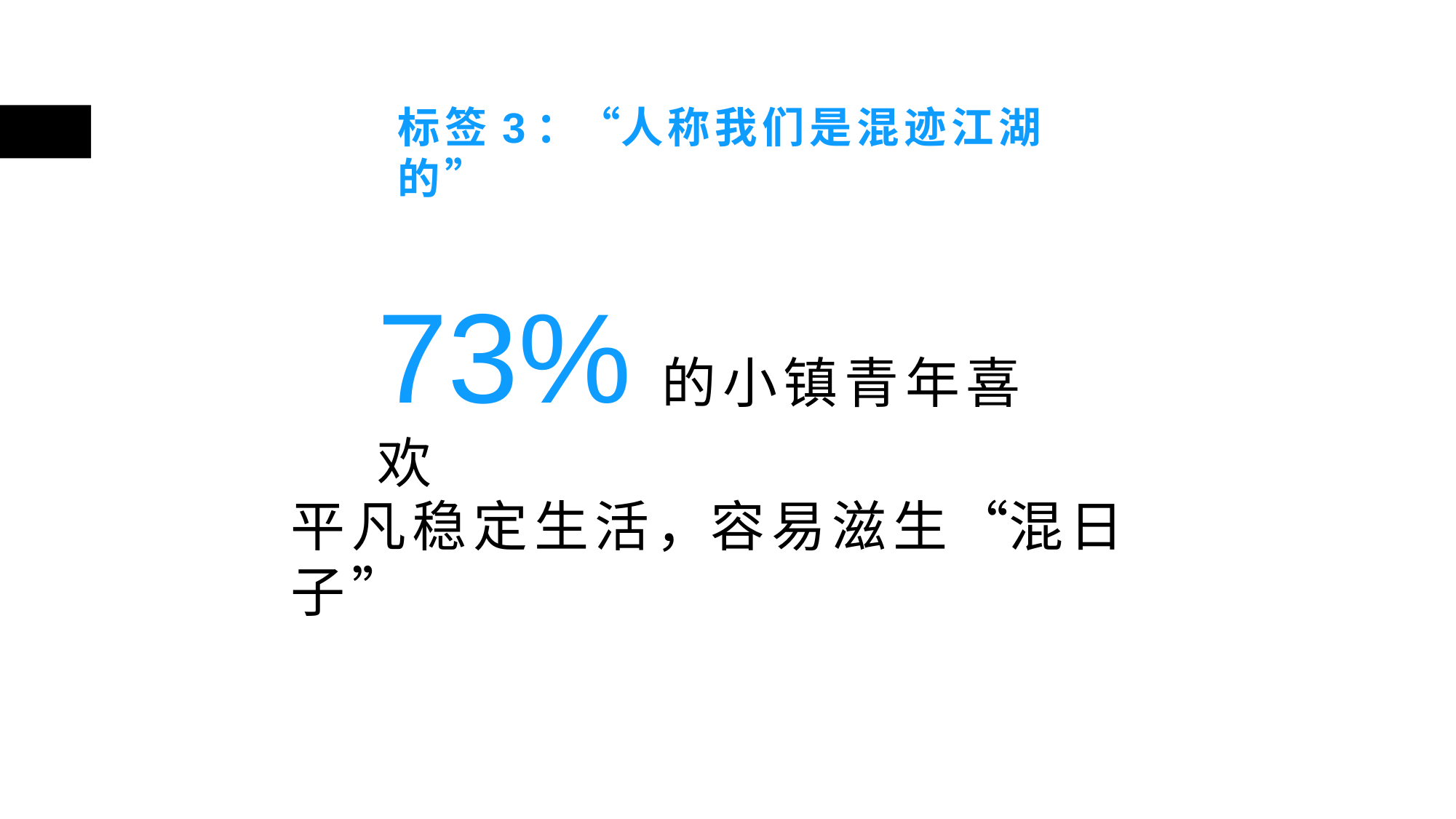

标签3：“人称我们是混迹江湖的”

73%的小镇青年喜欢
平凡稳定生活，容易滋生“混日子”